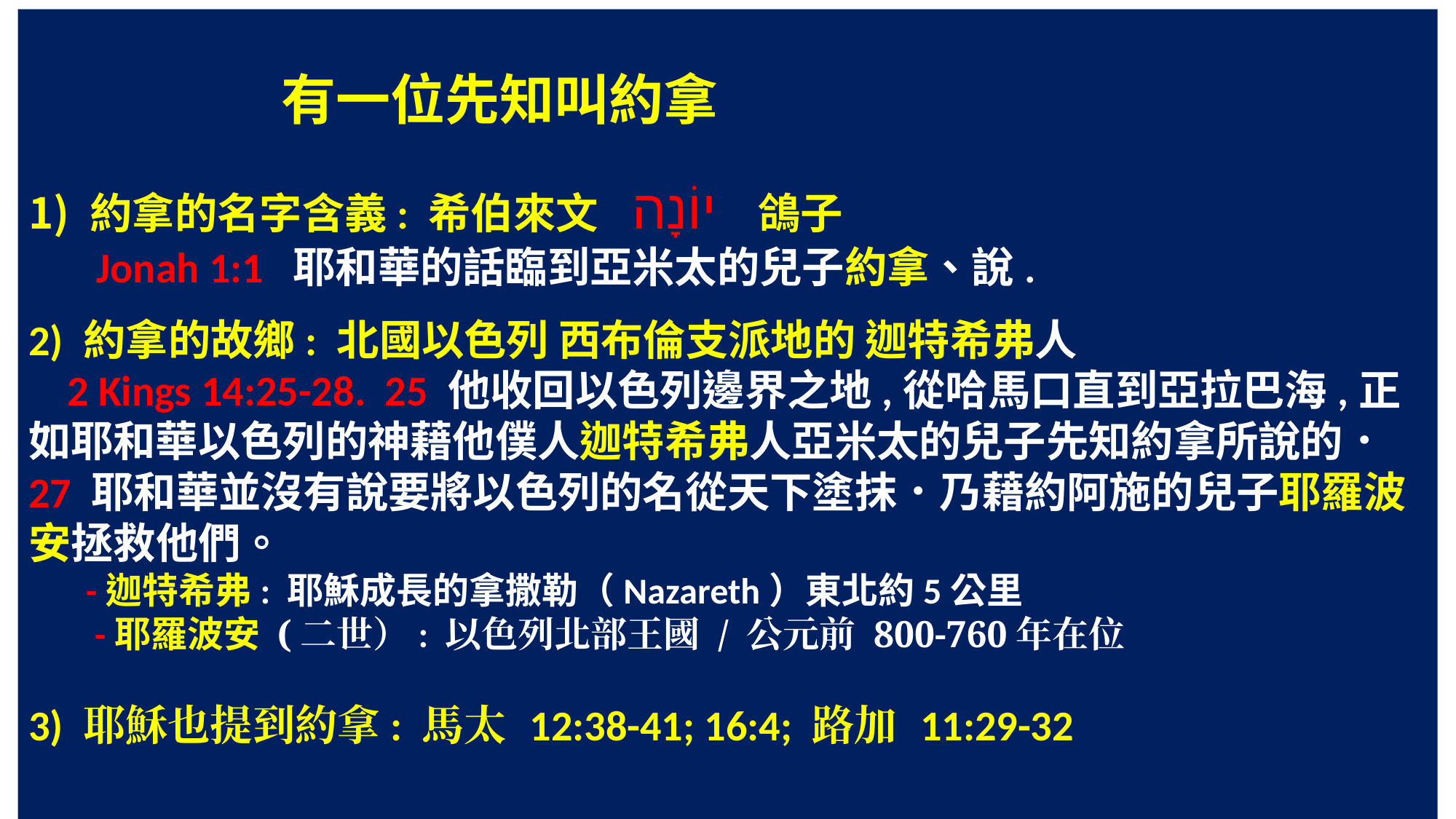

有一位先知叫約拿

約拿的名字含義: 希伯來文  יוֹנָה  鴿子
       Jonah 1:1  耶和華的話臨到亞米太的兒子約拿、說.

2) 約拿的故鄉: 北國以色列 西布倫支派地的 迦特希弗人
    2 Kings 14:25-28.  25 他收回以色列邊界之地,從哈馬口直到亞拉巴海,正如耶和華以色列的神藉他僕人迦特希弗人亞米太的兒子先知約拿所說的．
27 耶和華並沒有說要將以色列的名從天下塗抹．乃藉約阿施的兒子耶羅波安拯救他們。
       -迦特希弗: 耶穌成長的拿撒勒（Nazareth）東北約5公里
       -耶羅波安 (二世）: 以色列北部王國 / 公元前 800-760年在位

3) 耶穌也提到約拿: 馬太 12:38-41; 16:4; 路加 11:29-32